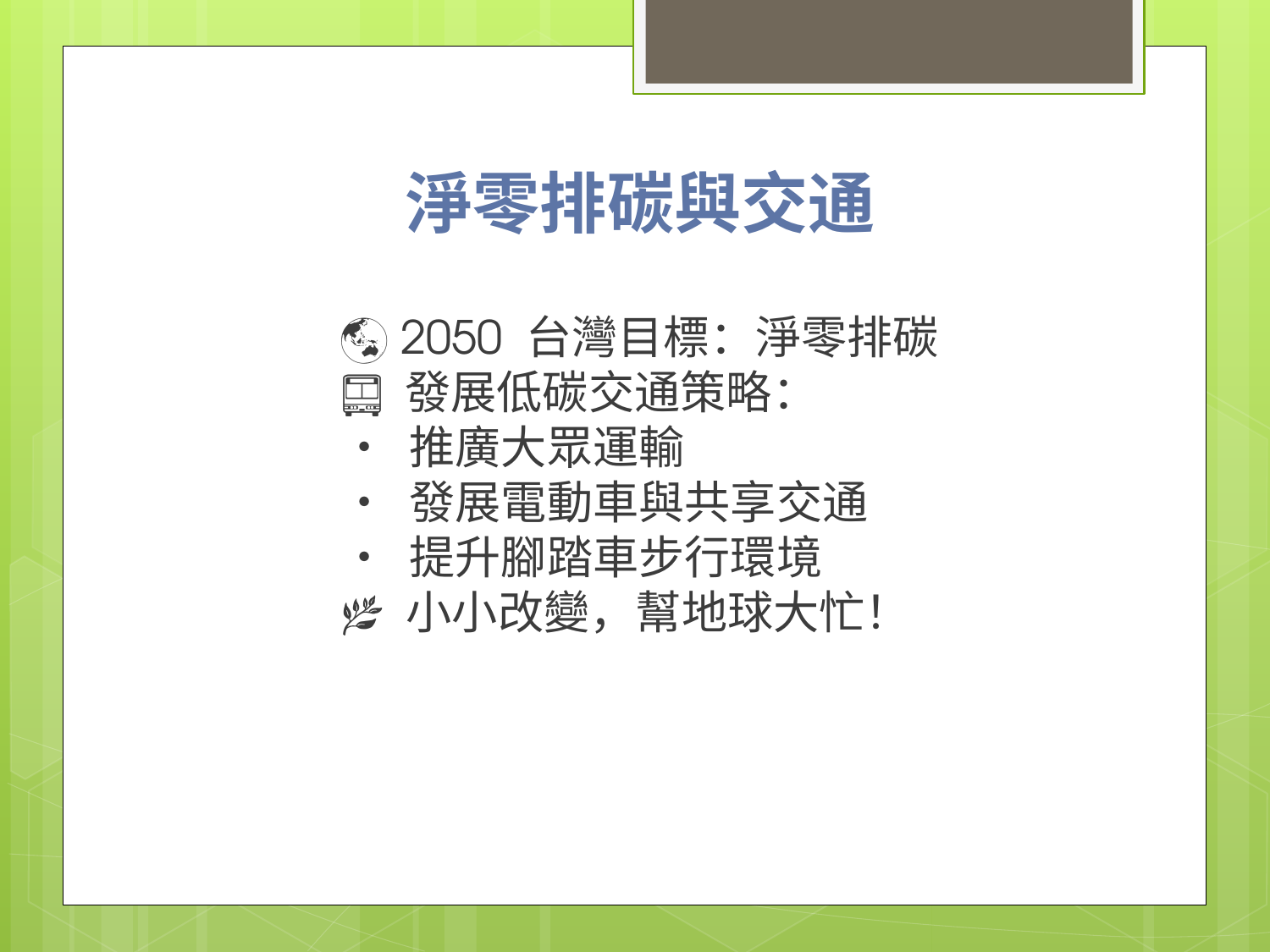

淨零排碳與交通

🌏 2050 台灣目標：淨零排碳
🚍 發展低碳交通策略：
• 推廣大眾運輸
• 發展電動車與共享交通
• 提升腳踏車步行環境
🌿 小小改變，幫地球大忙！